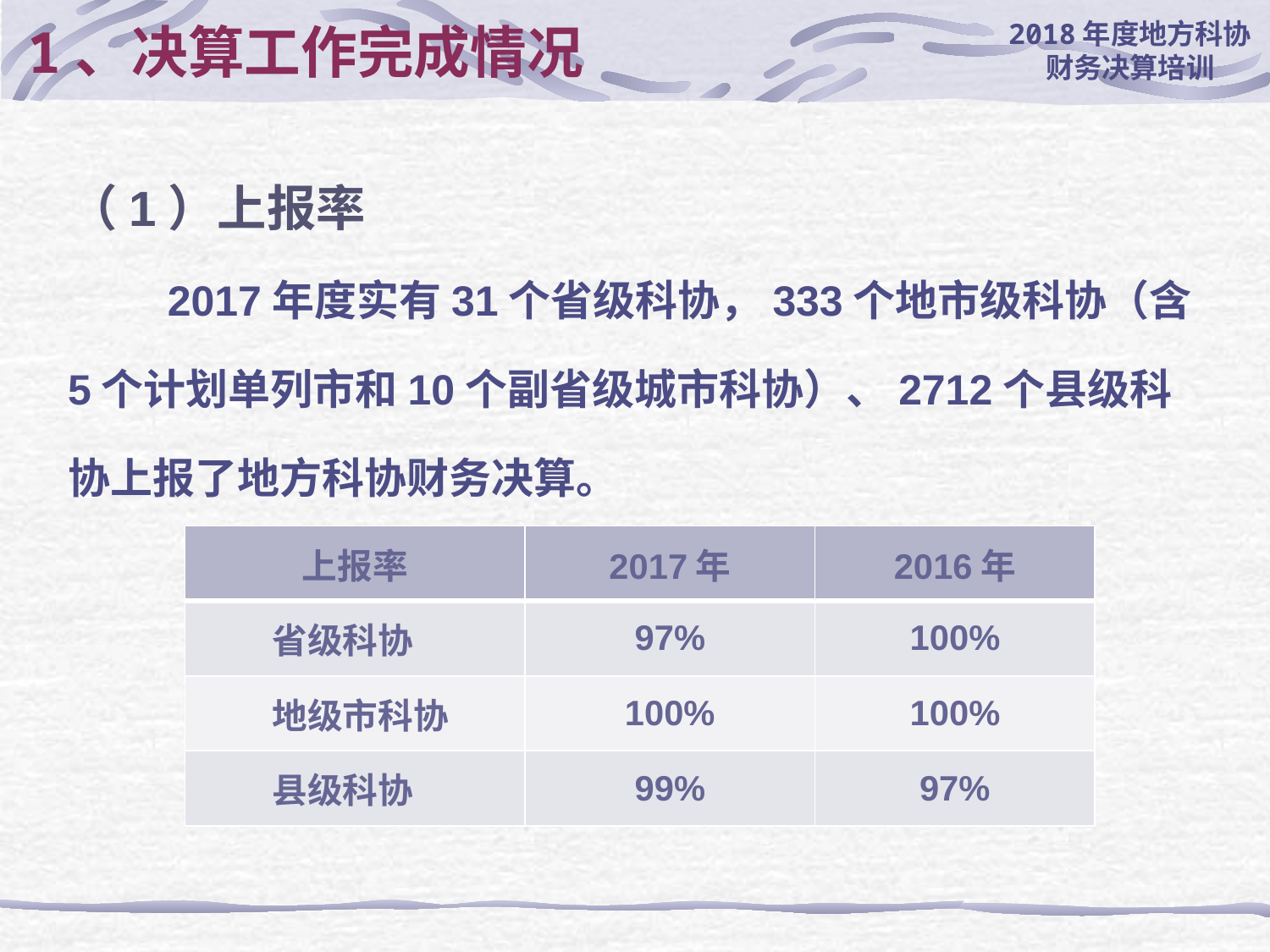

# 1、决算工作完成情况
（1）上报率
2017年度实有31个省级科协，333个地市级科协（含5个计划单列市和10个副省级城市科协）、2712个县级科协上报了地方科协财务决算。
	省级科协上报率为97%，2016年为100%
	地市级科协上报率为100%，2016年为100%
	县级科协上报率为99%，2016年为97%
| 上报率 | 2017年 | 2016年 |
| --- | --- | --- |
| 省级科协 | 97% | 100% |
| 地级市科协 | 100% | 100% |
| 县级科协 | 99% | 97% |